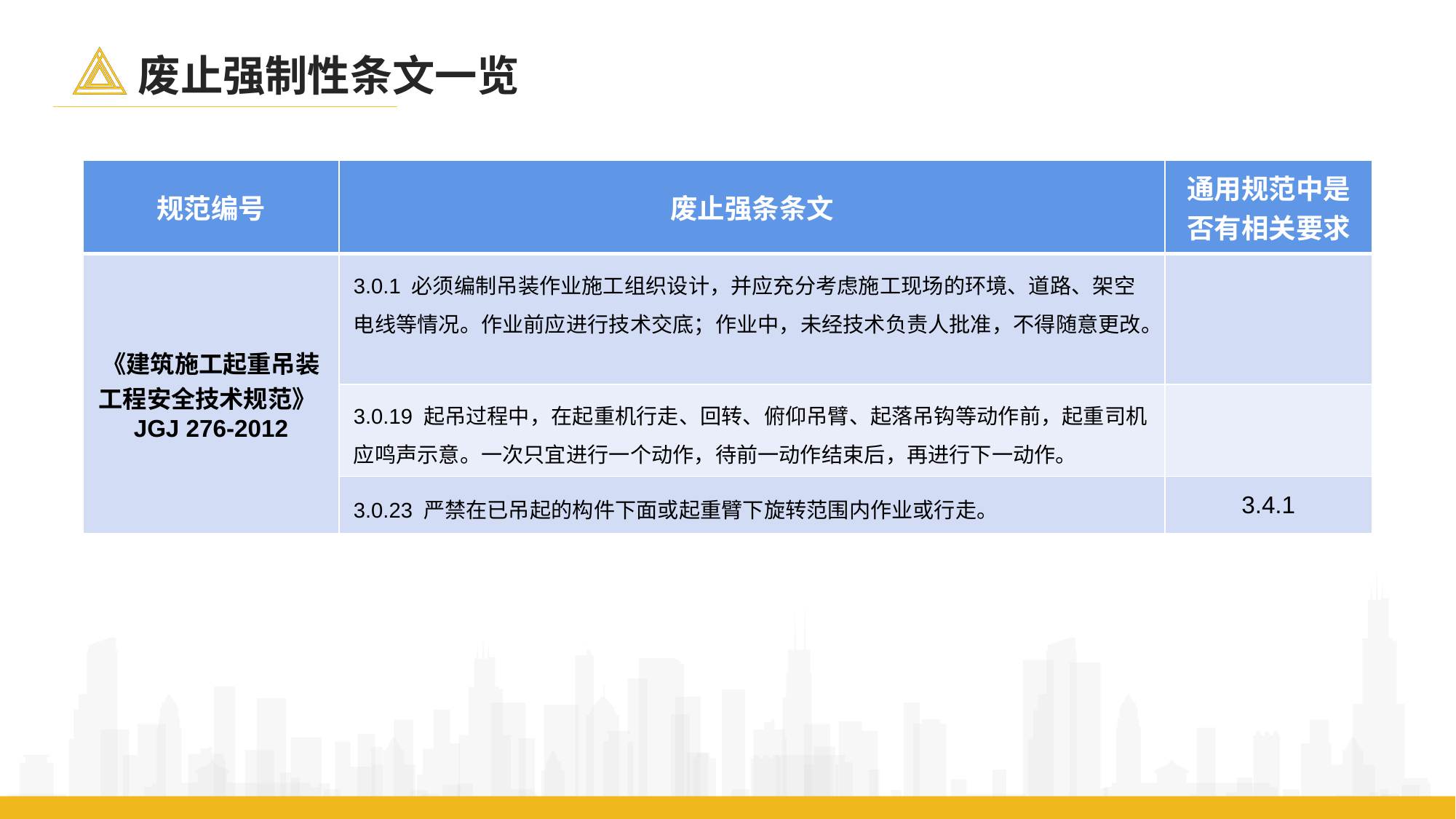

废止强制性条文一览

| 规范编号 | 废止强条条文 | 通用规范中是否有相关要求 |
| --- | --- | --- |
| 《建筑施工起重吊装工程安全技术规范》JGJ 276-2012 | 3.0.1 必须编制吊装作业施工组织设计，并应充分考虑施工现场的环境、道路、架空电线等情况。作业前应进行技术交底；作业中，未经技术负责人批准，不得随意更改。 |  |
|  | 3.0.19 起吊过程中，在起重机行走、回转、俯仰吊臂、起落吊钩等动作前，起重司机应鸣声示意。一次只宜进行一个动作，待前一动作结束后，再进行下一动作。 |  |
|  | 3.0.23 严禁在已吊起的构件下面或起重臂下旋转范围内作业或行走。 | 3.4.1 |